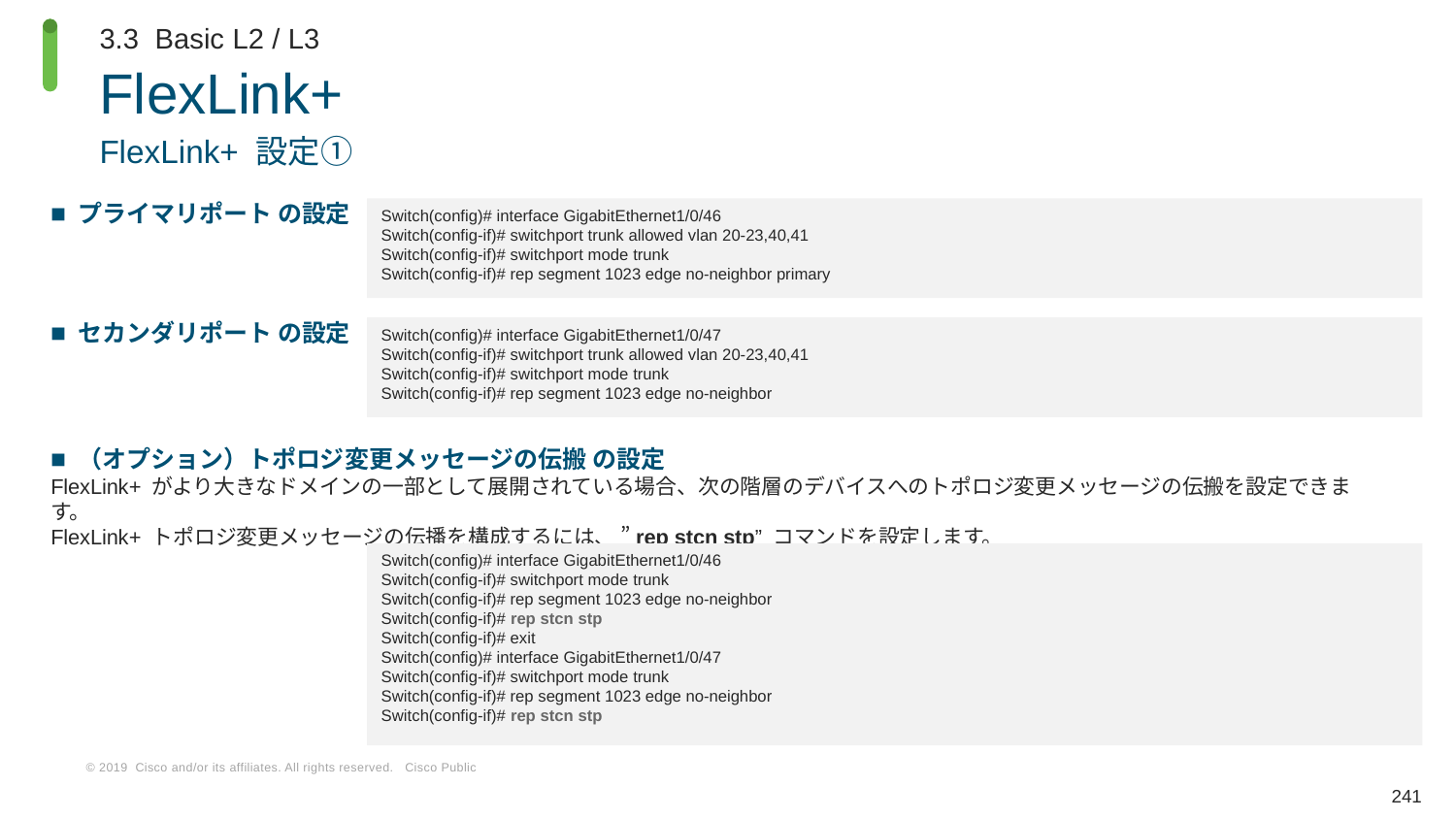

3.3  Basic L2 / L3
# FlexLink+
FlexLink+ 設定①
プライマリポート の設定
Switch(config)# interface GigabitEthernet1/0/46
Switch(config-if)# switchport trunk allowed vlan 20-23,40,41
Switch(config-if)# switchport mode trunk
Switch(config-if)# rep segment 1023 edge no-neighbor primary
セカンダリポート の設定
Switch(config)# interface GigabitEthernet1/0/47
Switch(config-if)# switchport trunk allowed vlan 20-23,40,41
Switch(config-if)# switchport mode trunk
Switch(config-if)# rep segment 1023 edge no-neighbor
（オプション）トポロジ変更メッセージの伝搬 の設定
FlexLink+ がより大きなドメインの一部として展開されている場合、次の階層のデバイスへのトポロジ変更メッセージの伝搬を設定できます。
FlexLink+ トポロジ変更メッセージの伝播を構成するには、 ”rep stcn stp” コマンドを設定します。
Switch(config)# interface GigabitEthernet1/0/46
Switch(config-if)# switchport mode trunk
Switch(config-if)# rep segment 1023 edge no-neighbor
Switch(config-if)# rep stcn stp
Switch(config-if)# exit
Switch(config)# interface GigabitEthernet1/0/47
Switch(config-if)# switchport mode trunk
Switch(config-if)# rep segment 1023 edge no-neighbor
Switch(config-if)# rep stcn stp

241